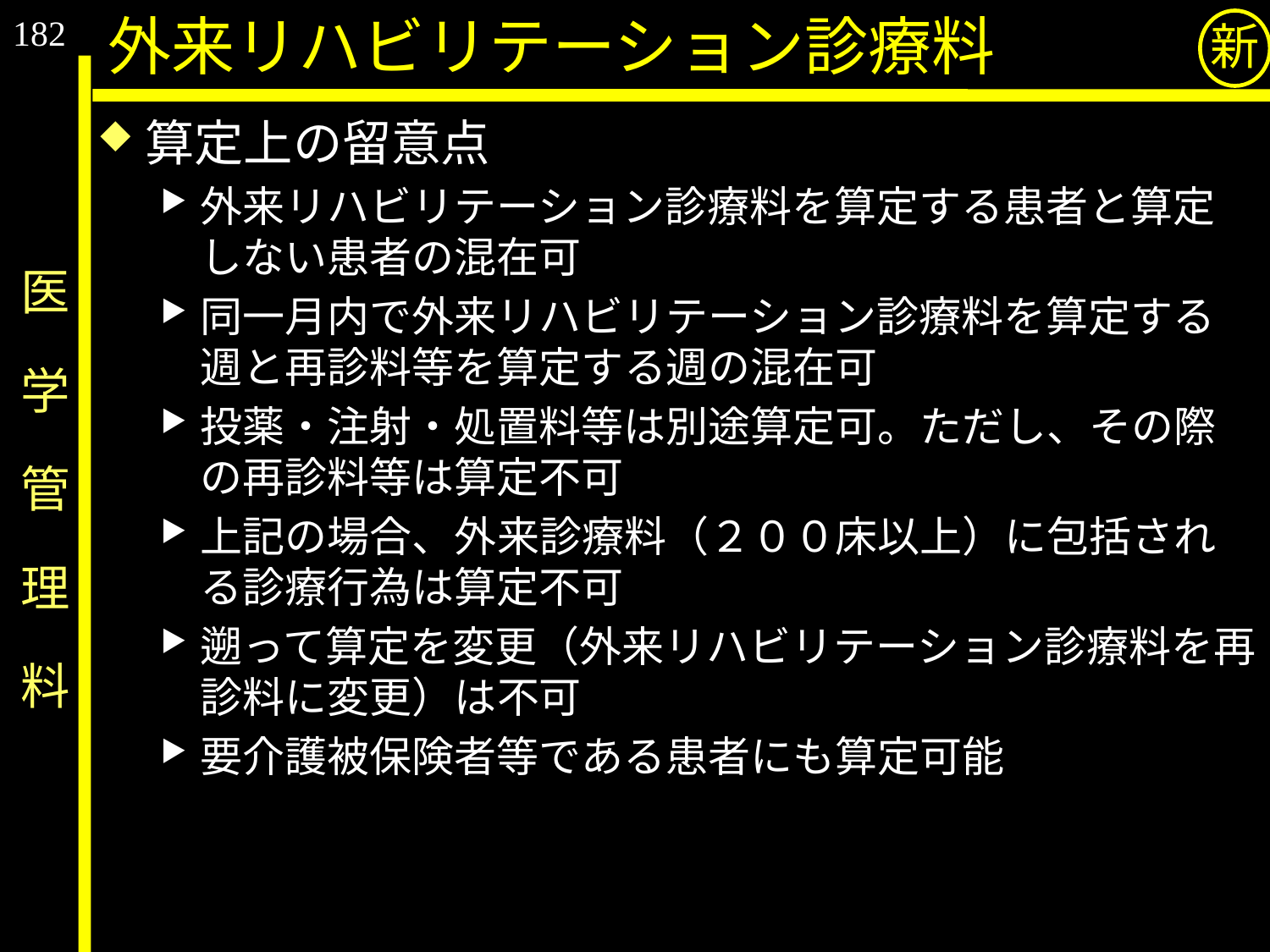

182
外来リハビリテーション診療料
新

算定上の留意点
外来リハビリテーション診療料を算定する患者と算定しない患者の混在可
同一月内で外来リハビリテーション診療料を算定する週と再診料等を算定する週の混在可
投薬・注射・処置料等は別途算定可。ただし、その際の再診料等は算定不可
上記の場合、外来診療料（２００床以上）に包括される診療行為は算定不可
遡って算定を変更（外来リハビリテーション診療料を再診料に変更）は不可
要介護被保険者等である患者にも算定可能

# 医　学　管　理　料